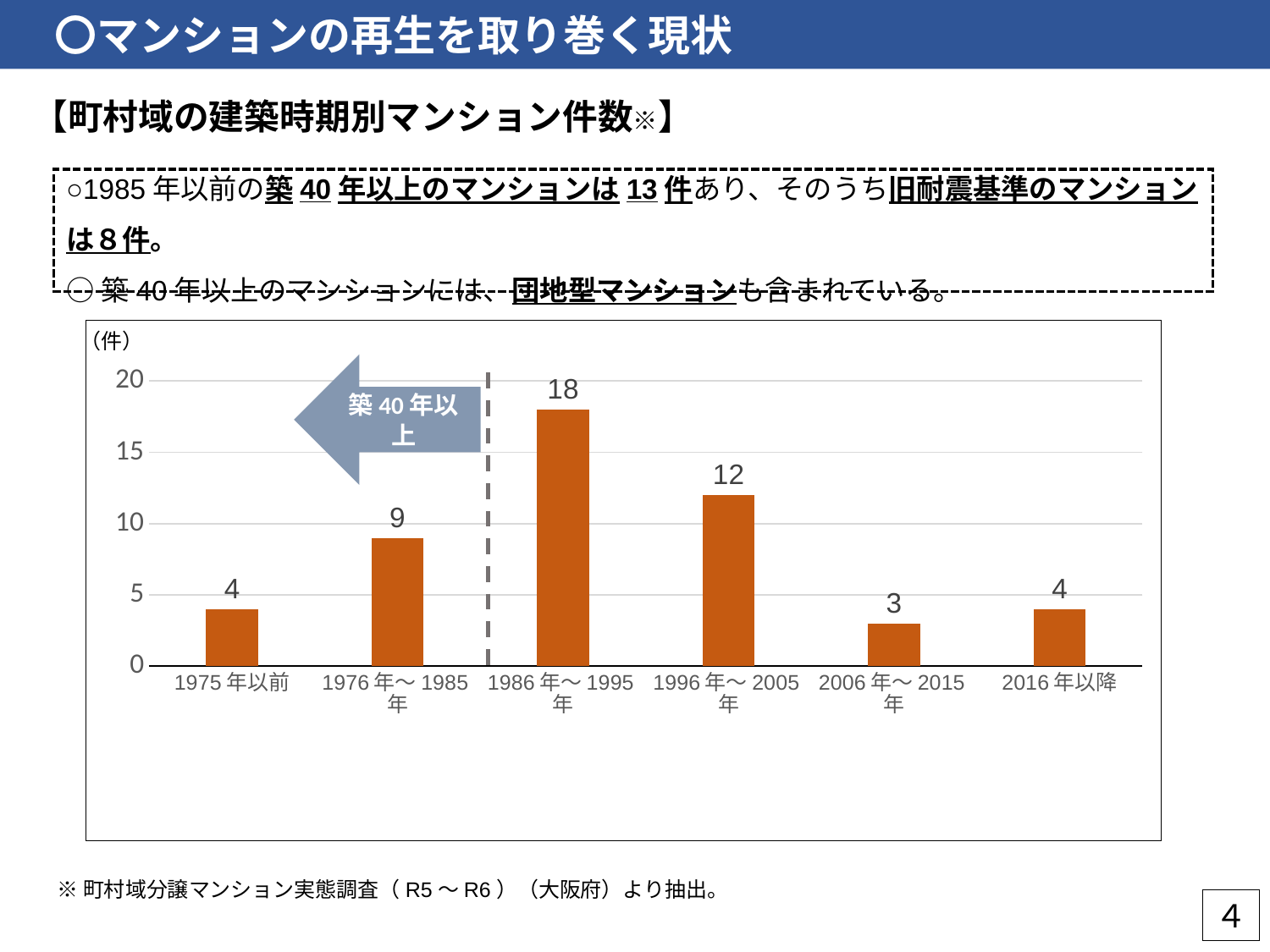

〇マンションの再生を取り巻く現状
【町村域の建築時期別マンション件数※】
○1985年以前の築40年以上のマンションは13件あり、そのうち旧耐震基準のマンションは８件。
○築40年以上のマンションには、団地型マンションも含まれている。

### Chart

| Category |  |
|---|---|
| 1975年以前 | 4.0 |
| 1976年～1985年 | 9.0 |
| 1986年～1995年 | 18.0 |
| 1996年～2005年 | 12.0 |
| 2006年～2015年 | 3.0 |
| 2016年以降 | 4.0 |
（件）
築40年以上
※町村域分譲マンション実態調査（R5～R6）（大阪府）より抽出。
４